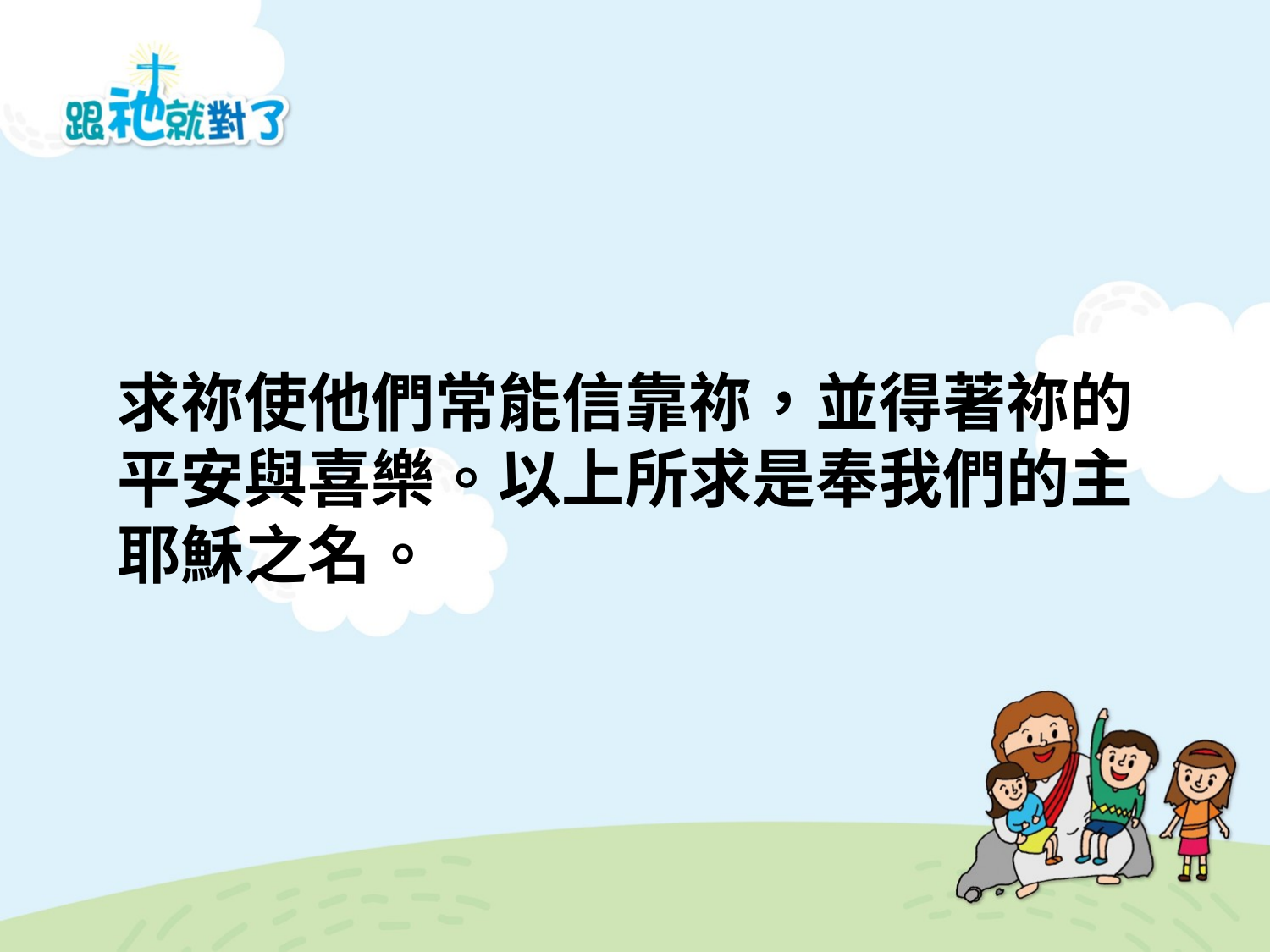

求祢使他們常能信靠祢，並得著祢的平安與喜樂。以上所求是奉我們的主耶穌之名。